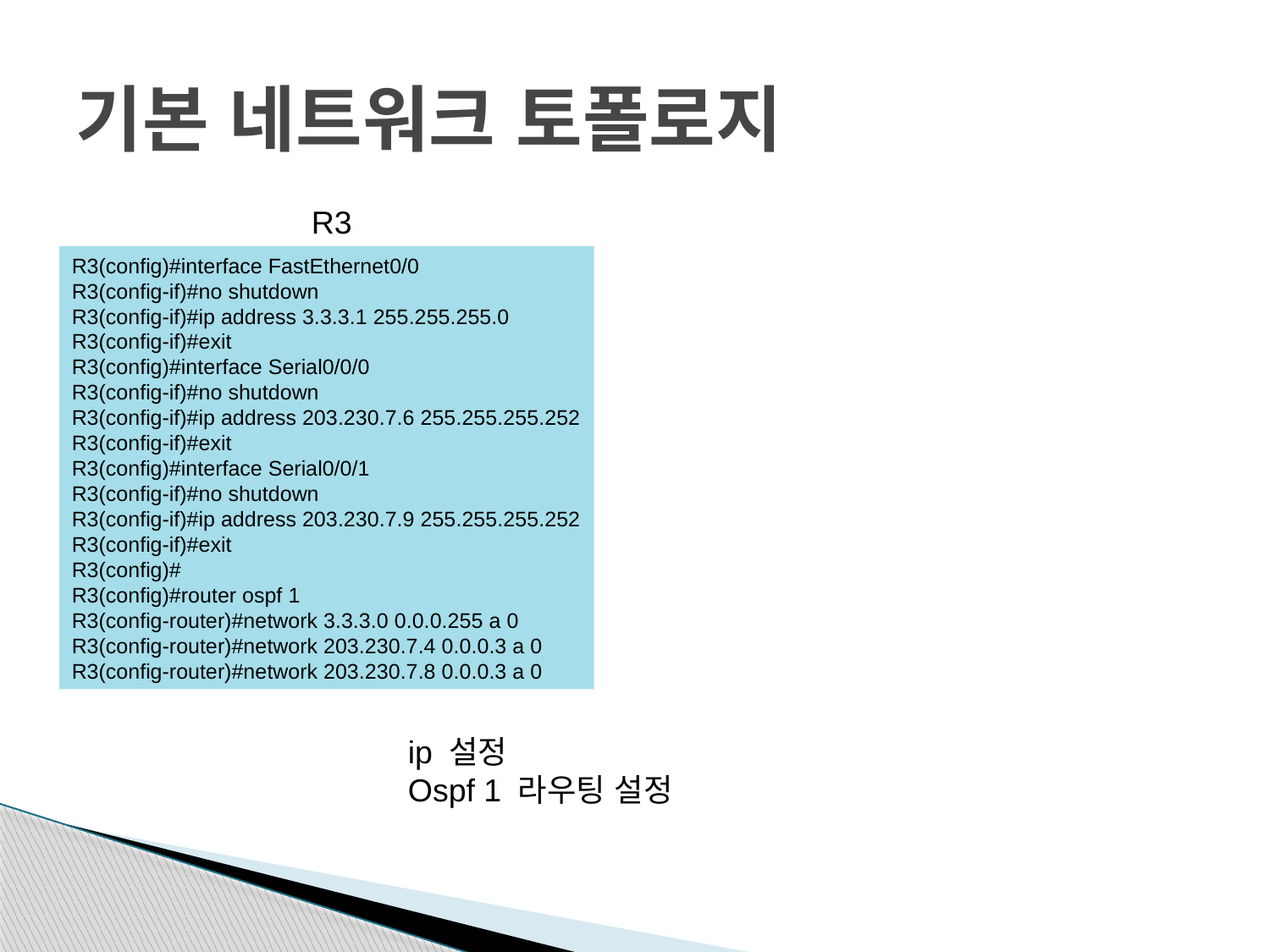

# 기본 네트워크 토폴로지
R3
R3(config)#interface FastEthernet0/0
R3(config-if)#no shutdown
R3(config-if)#ip address 3.3.3.1 255.255.255.0
R3(config-if)#exit
R3(config)#interface Serial0/0/0
R3(config-if)#no shutdown
R3(config-if)#ip address 203.230.7.6 255.255.255.252
R3(config-if)#exit
R3(config)#interface Serial0/0/1
R3(config-if)#no shutdown
R3(config-if)#ip address 203.230.7.9 255.255.255.252
R3(config-if)#exit
R3(config)#
R3(config)#router ospf 1
R3(config-router)#network 3.3.3.0 0.0.0.255 a 0
R3(config-router)#network 203.230.7.4 0.0.0.3 a 0
R3(config-router)#network 203.230.7.8 0.0.0.3 a 0
ip 설정
Ospf 1 라우팅 설정